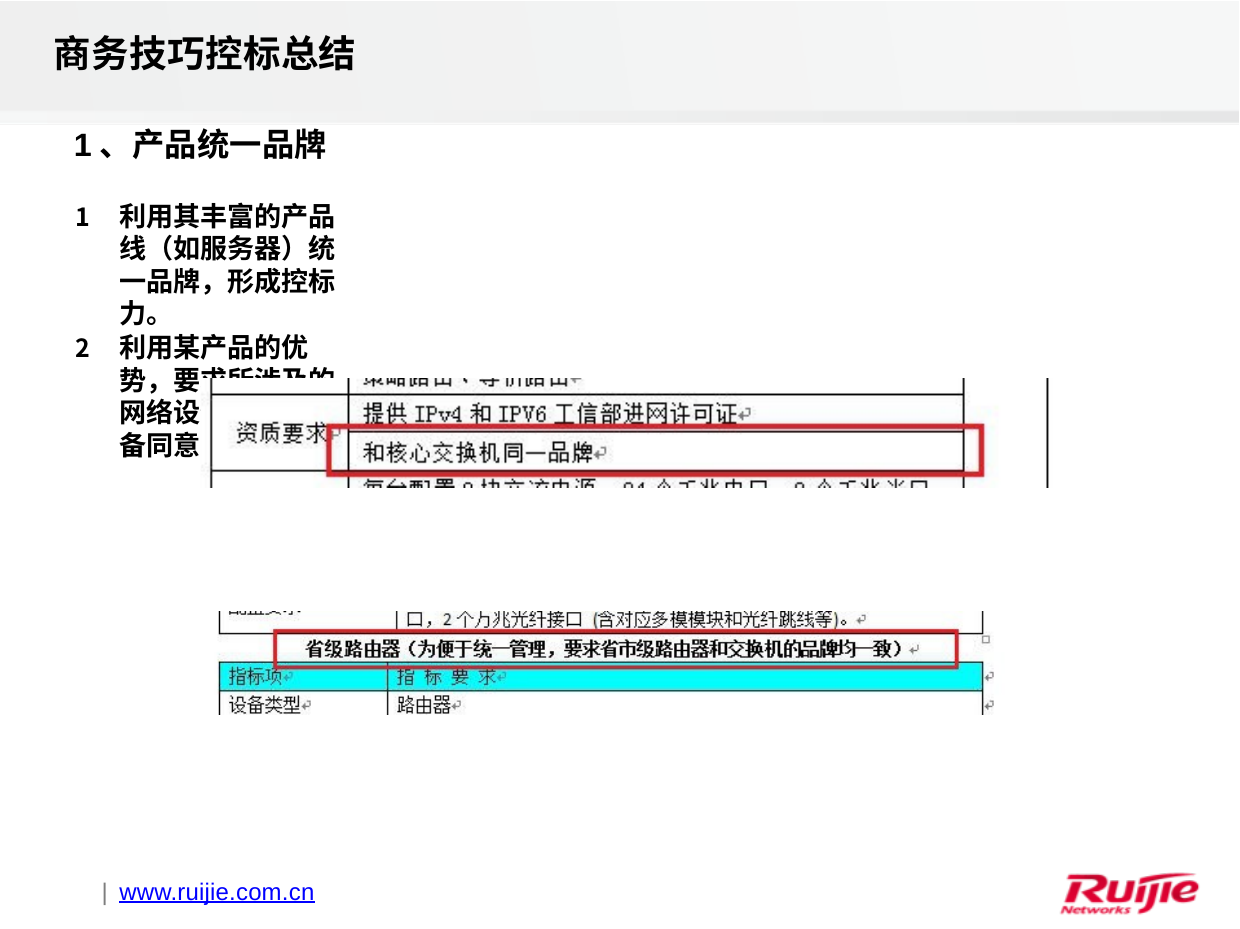

商务技巧控标总结

1、产品统一品牌
利用其丰富的产品线（如服务器）统一品牌，形成控标力。
利用某产品的优势，要求所涉及的网络设备均与该设备同意品牌

| www.ruijie.com.cn